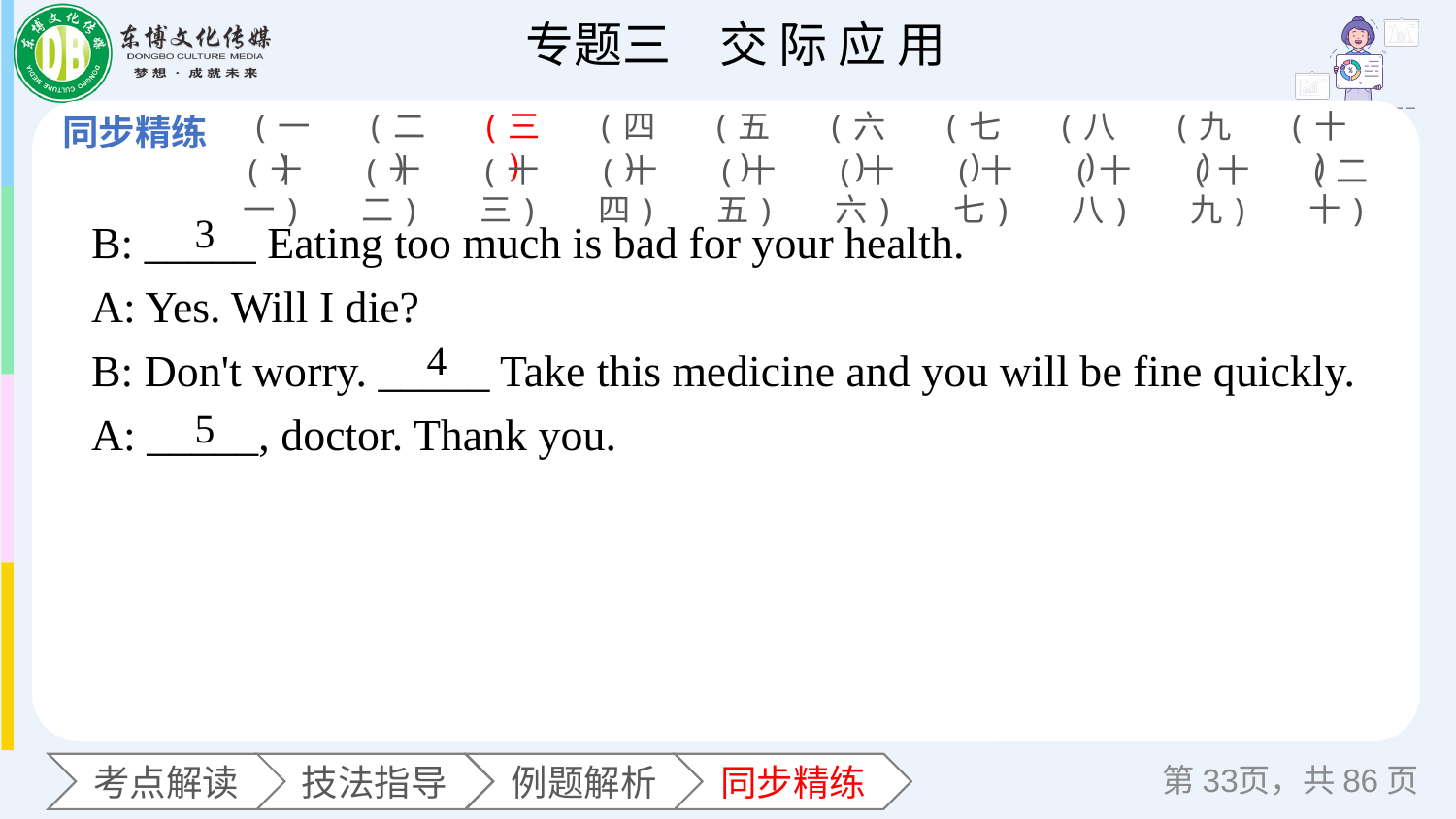

(一)
(二)
(三)
(四)
(五)
(六)
(七)
(八)
(九)
(十)
(十一)
(十二)
(十三)
(十四)
(十五)
(十六)
(十七)
(十八)
(十九)
(二十)
B: _____ Eating too much is bad for your health.
A: Yes. Will I die?
B: Don't worry. _____ Take this medicine and you will be fine quickly.
A: _____, doctor. Thank you.
3
4
5
第33页，共86页